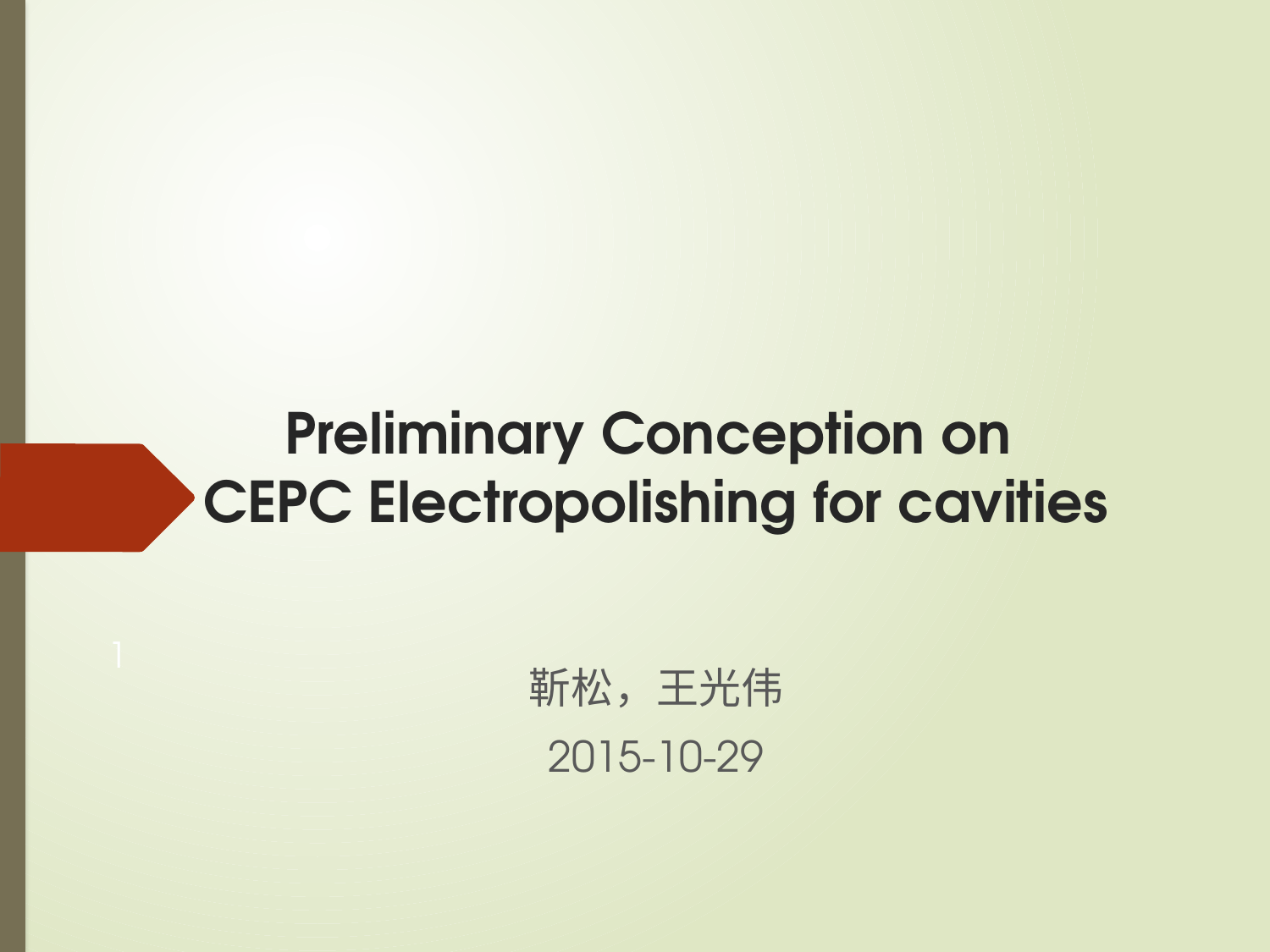

# Preliminary Conception on CEPC Electropolishing for cavities
1
靳松，王光伟
2015-10-29